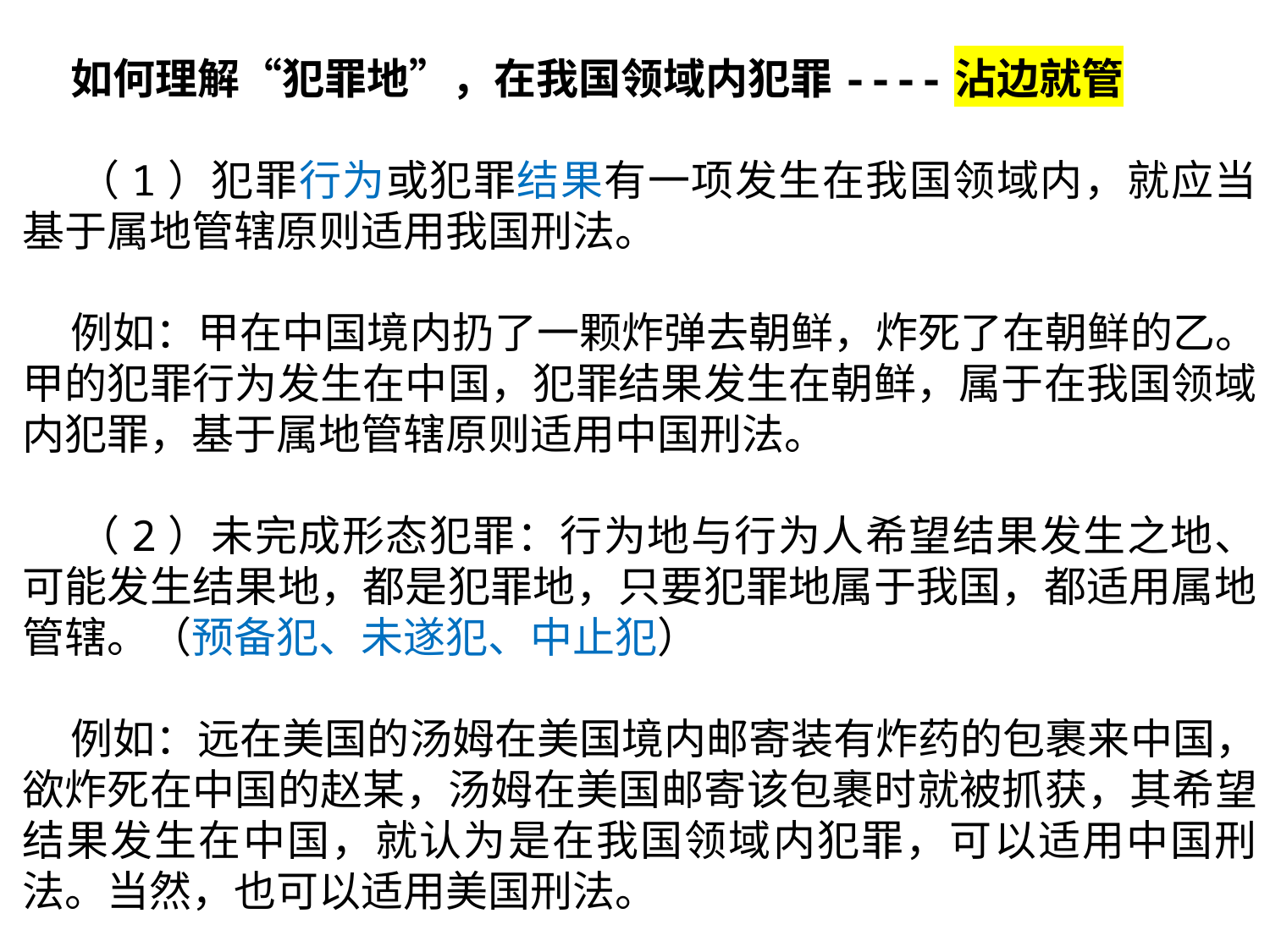

如何理解“犯罪地”，在我国领域内犯罪----沾边就管

    （1）犯罪行为或犯罪结果有一项发生在我国领域内，就应当基于属地管辖原则适用我国刑法。

    例如：甲在中国境内扔了一颗炸弹去朝鲜，炸死了在朝鲜的乙。甲的犯罪行为发生在中国，犯罪结果发生在朝鲜，属于在我国领域内犯罪，基于属地管辖原则适用中国刑法。

    （2）未完成形态犯罪：行为地与行为人希望结果发生之地、可能发生结果地，都是犯罪地，只要犯罪地属于我国，都适用属地管辖。（预备犯、未遂犯、中止犯）

    例如：远在美国的汤姆在美国境内邮寄装有炸药的包裹来中国，欲炸死在中国的赵某，汤姆在美国邮寄该包裹时就被抓获，其希望结果发生在中国，就认为是在我国领域内犯罪，可以适用中国刑法。当然，也可以适用美国刑法。